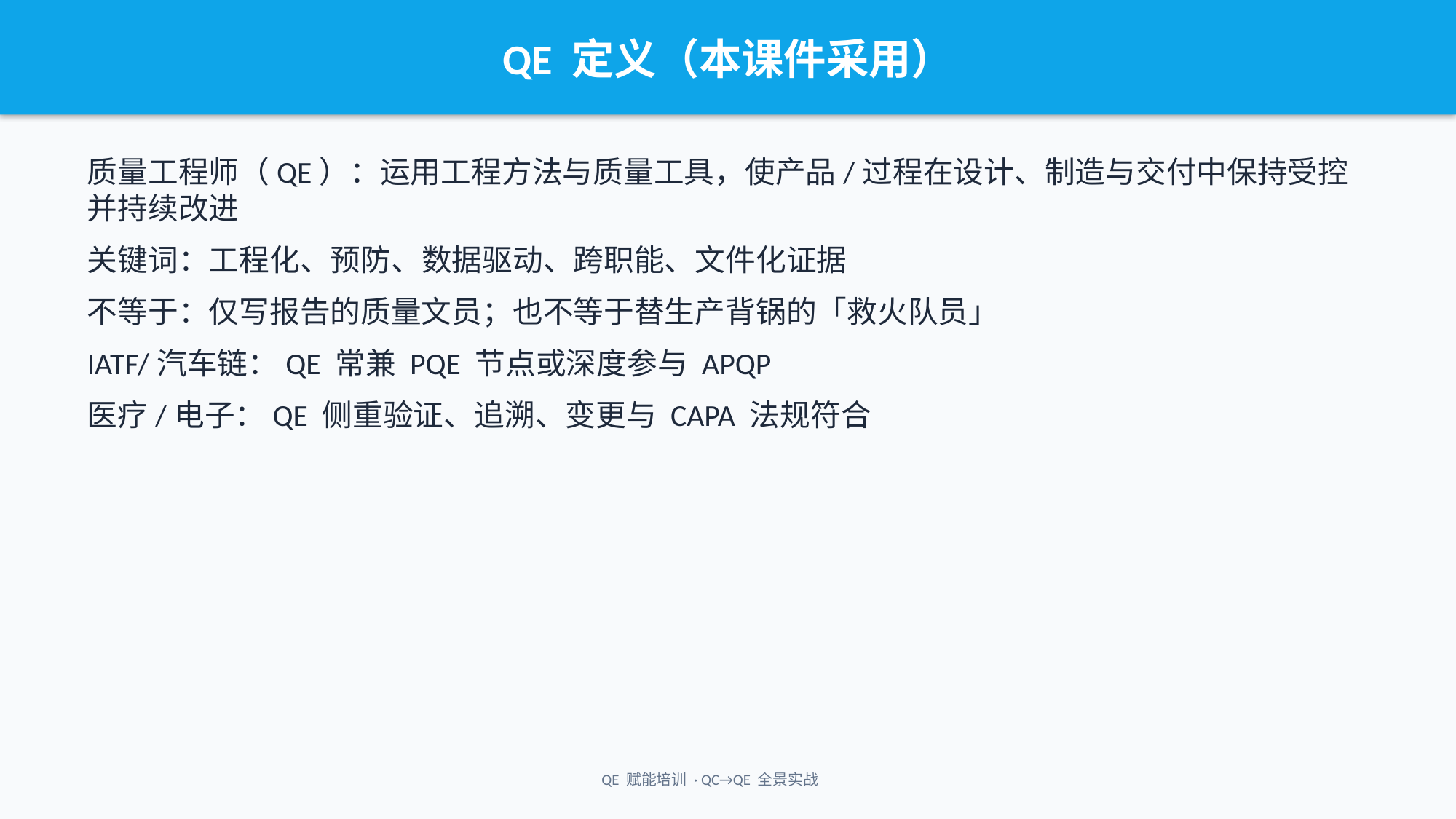

QE 定义（本课件采用）
质量工程师（QE）：运用工程方法与质量工具，使产品/过程在设计、制造与交付中保持受控并持续改进
关键词：工程化、预防、数据驱动、跨职能、文件化证据
不等于：仅写报告的质量文员；也不等于替生产背锅的「救火队员」
IATF/汽车链：QE 常兼 PQE 节点或深度参与 APQP
医疗/电子：QE 侧重验证、追溯、变更与 CAPA 法规符合
QE 赋能培训 · QC→QE 全景实战